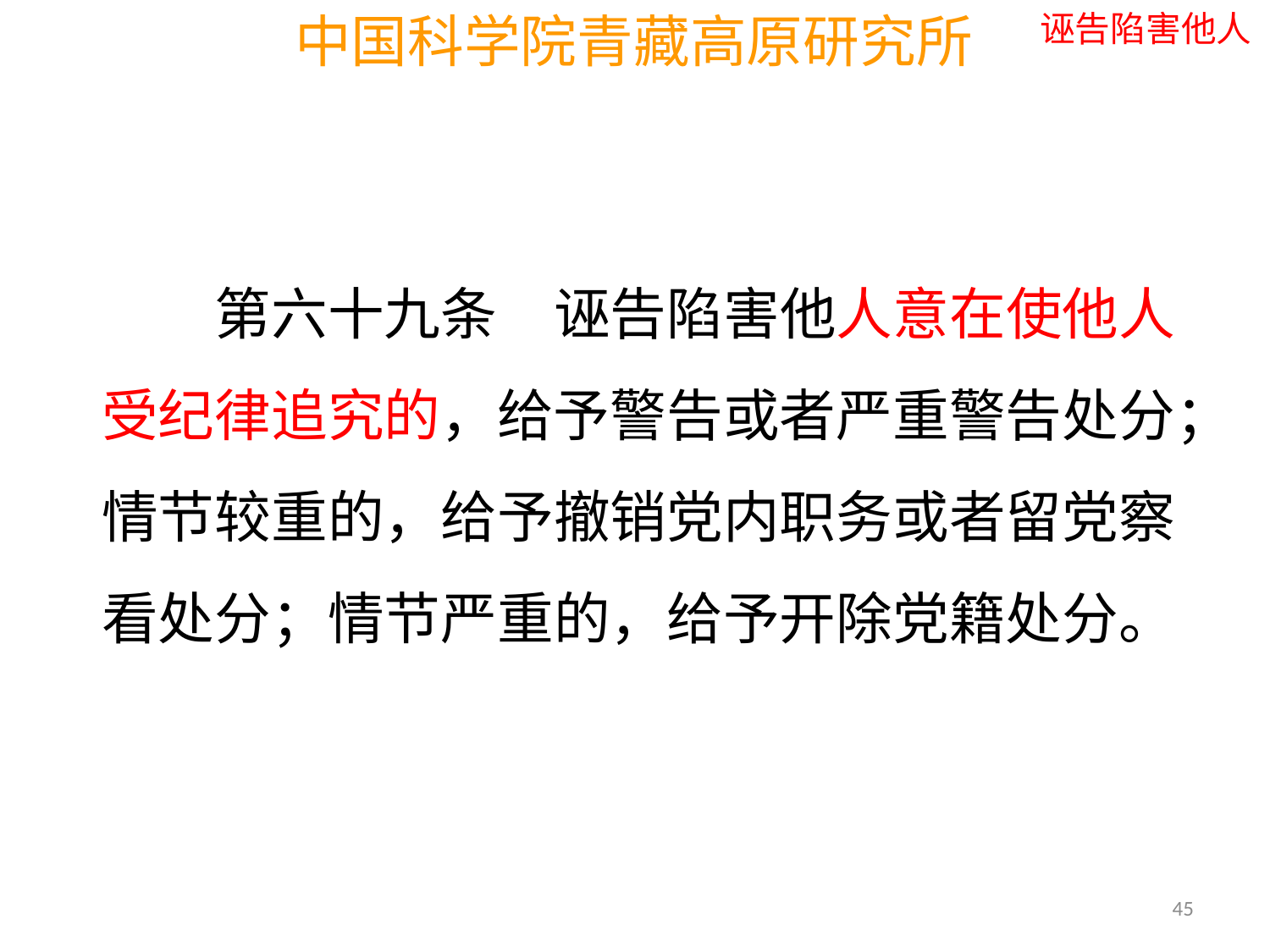

诬告陷害他人
　　第六十九条　诬告陷害他人意在使他人受纪律追究的，给予警告或者严重警告处分；情节较重的，给予撤销党内职务或者留党察看处分；情节严重的，给予开除党籍处分。
45